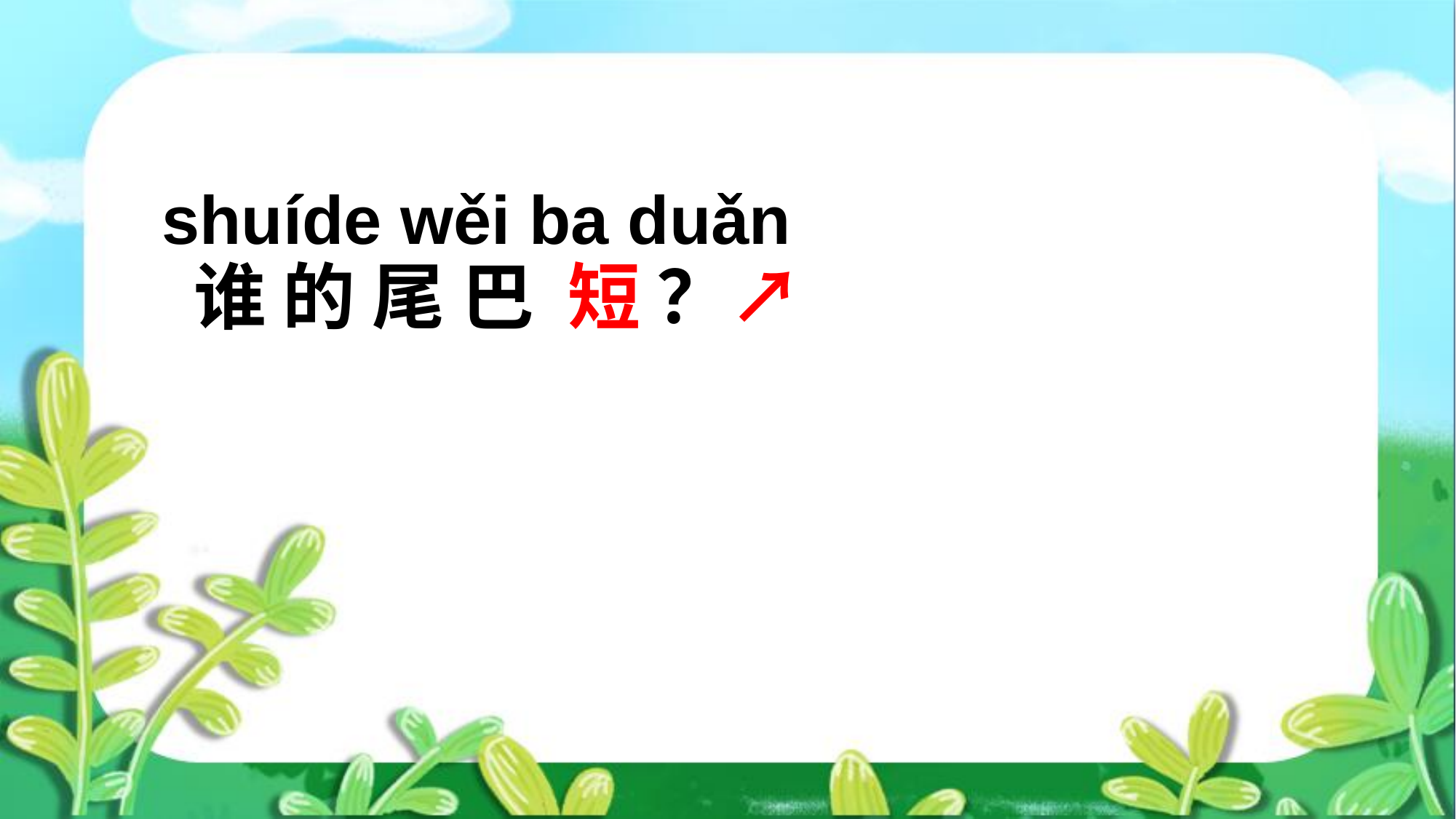

shuíde wěi ba duǎn
 谁 的 尾 巴  短 ？↗